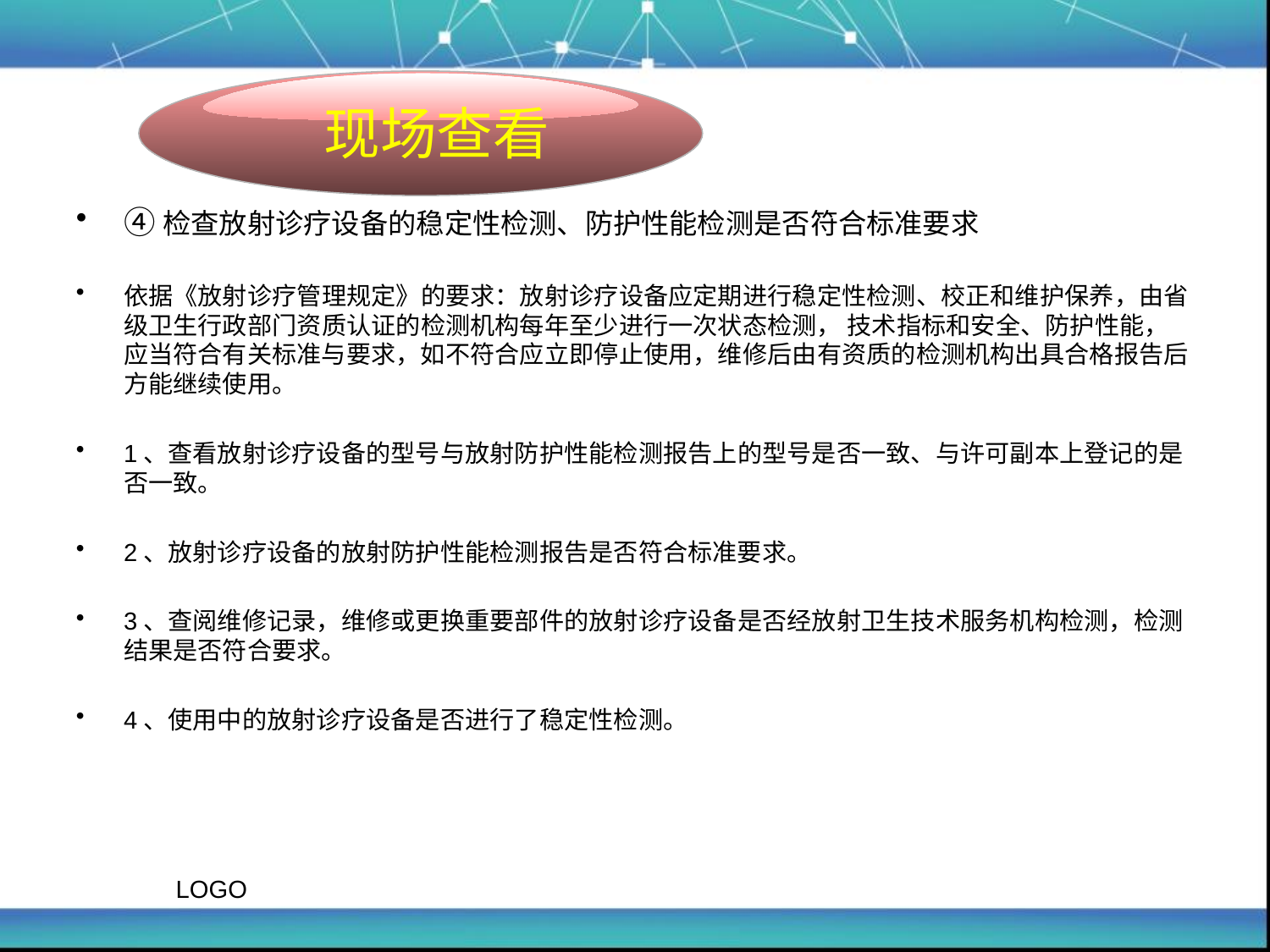

现场查看
#
④检查放射诊疗设备的稳定性检测、防护性能检测是否符合标准要求

依据《放射诊疗管理规定》的要求：放射诊疗设备应定期进行稳定性检测、校正和维护保养，由省级卫生行政部门资质认证的检测机构每年至少进行一次状态检测， 技术指标和安全、防护性能，应当符合有关标准与要求，如不符合应立即停止使用，维修后由有资质的检测机构出具合格报告后方能继续使用。

1、查看放射诊疗设备的型号与放射防护性能检测报告上的型号是否一致、与许可副本上登记的是否一致。

2、放射诊疗设备的放射防护性能检测报告是否符合标准要求。

3、查阅维修记录，维修或更换重要部件的放射诊疗设备是否经放射卫生技术服务机构检测，检测结果是否符合要求。

4、使用中的放射诊疗设备是否进行了稳定性检测。

LOGO